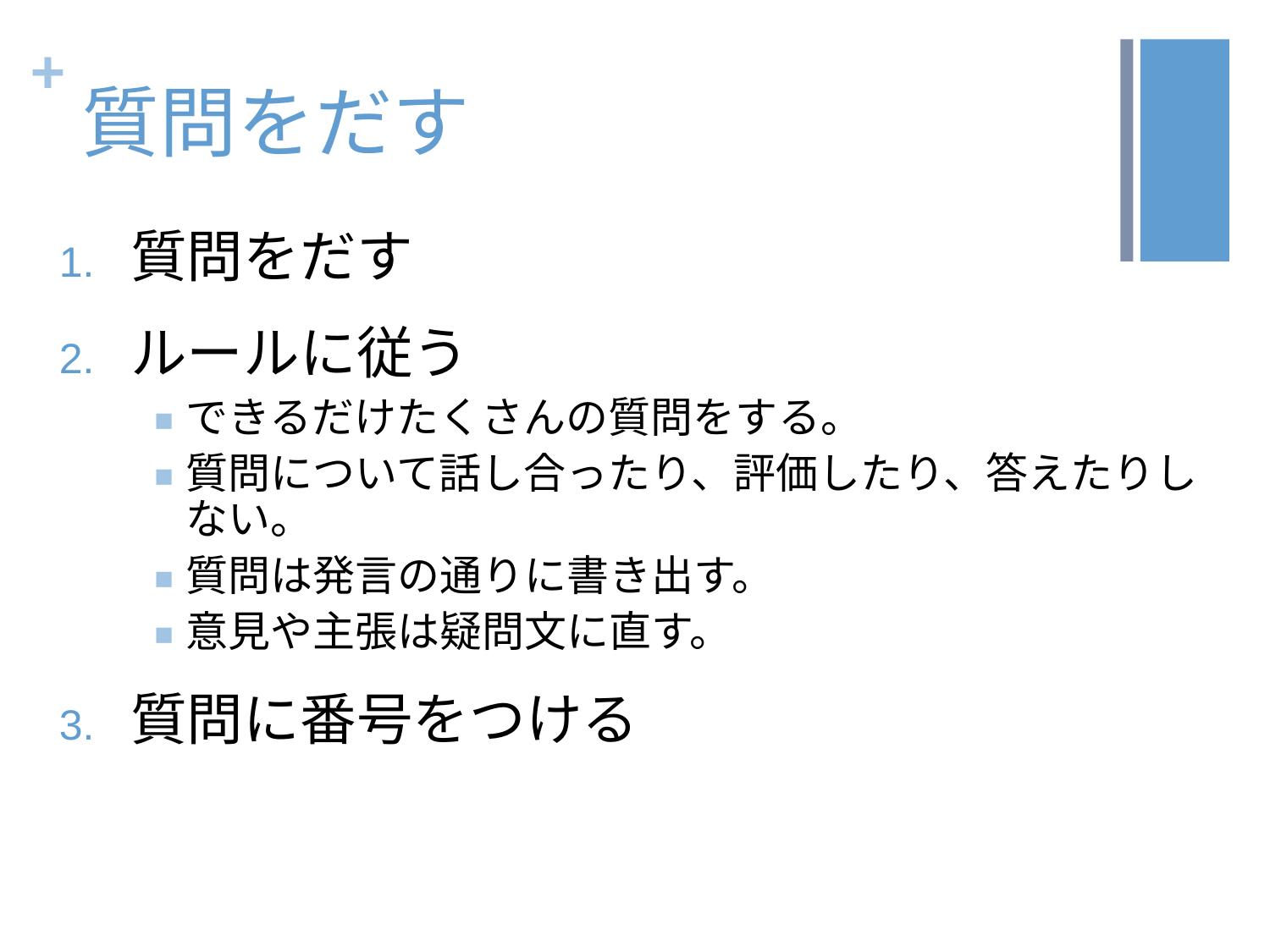

# 質問をだす
質問をだす
ルールに従う
できるだけたくさんの質問をする。
質問について話し合ったり、評価したり、答えたりしない。
質問は発言の通りに書き出す。
意見や主張は疑問文に直す。
質問に番号をつける